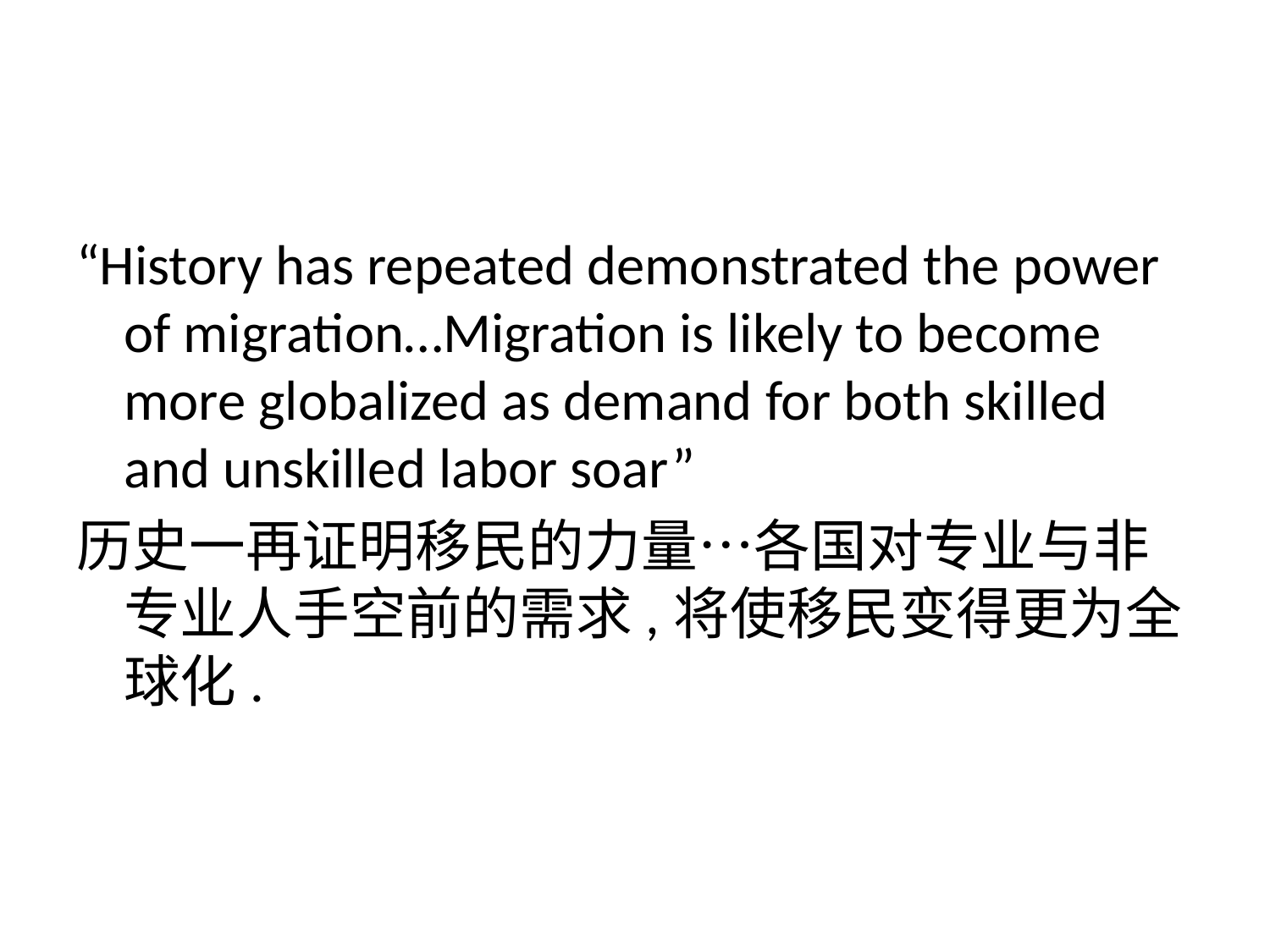

#
“History has repeated demonstrated the power of migration…Migration is likely to become more globalized as demand for both skilled and unskilled labor soar”
历史一再证明移民的力量…各国对专业与非专业人手空前的需求,将使移民变得更为全球化.